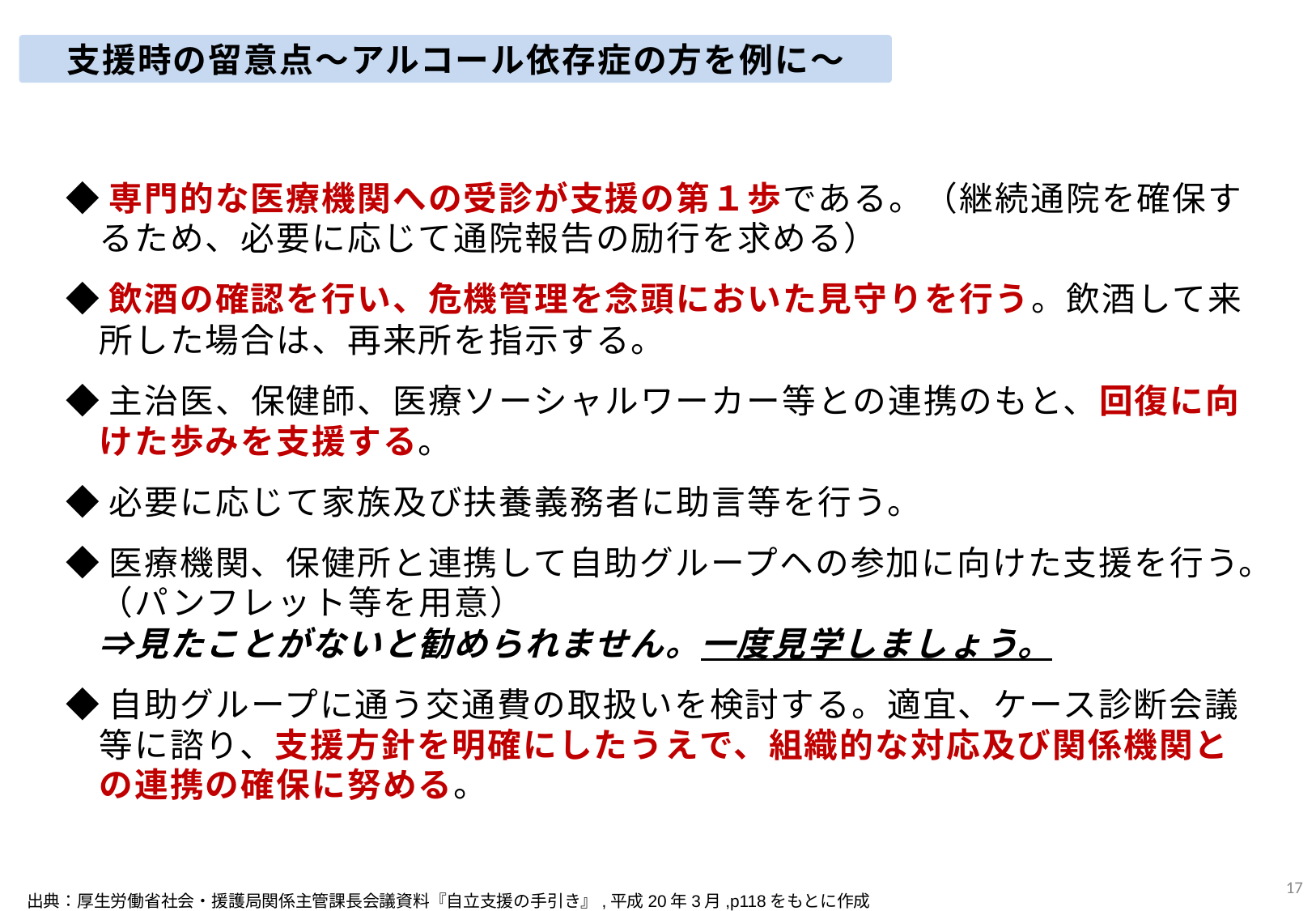

支援時の留意点～アルコール依存症の方を例に～
◆専門的な医療機関への受診が支援の第１歩である。（継続通院を確保するため、必要に応じて通院報告の励行を求める）
◆飲酒の確認を行い、危機管理を念頭においた見守りを行う。飲酒して来所した場合は、再来所を指示する。
◆主治医、保健師、医療ソーシャルワーカー等との連携のもと、回復に向けた歩みを支援する。
◆必要に応じて家族及び扶養義務者に助言等を行う。
◆医療機関、保健所と連携して自助グループヘの参加に向けた支援を行う。（パンフレット等を用意）
⇒見たことがないと勧められません。一度見学しましょう。
◆自助グループに通う交通費の取扱いを検討する。適宜、ケース診断会議等に諮り、支援方針を明確にしたうえで、組織的な対応及び関係機関との連携の確保に努める。
17
出典：厚生労働省社会・援護局関係主管課長会議資料『自立支援の手引き』,平成20年3月,p118をもとに作成